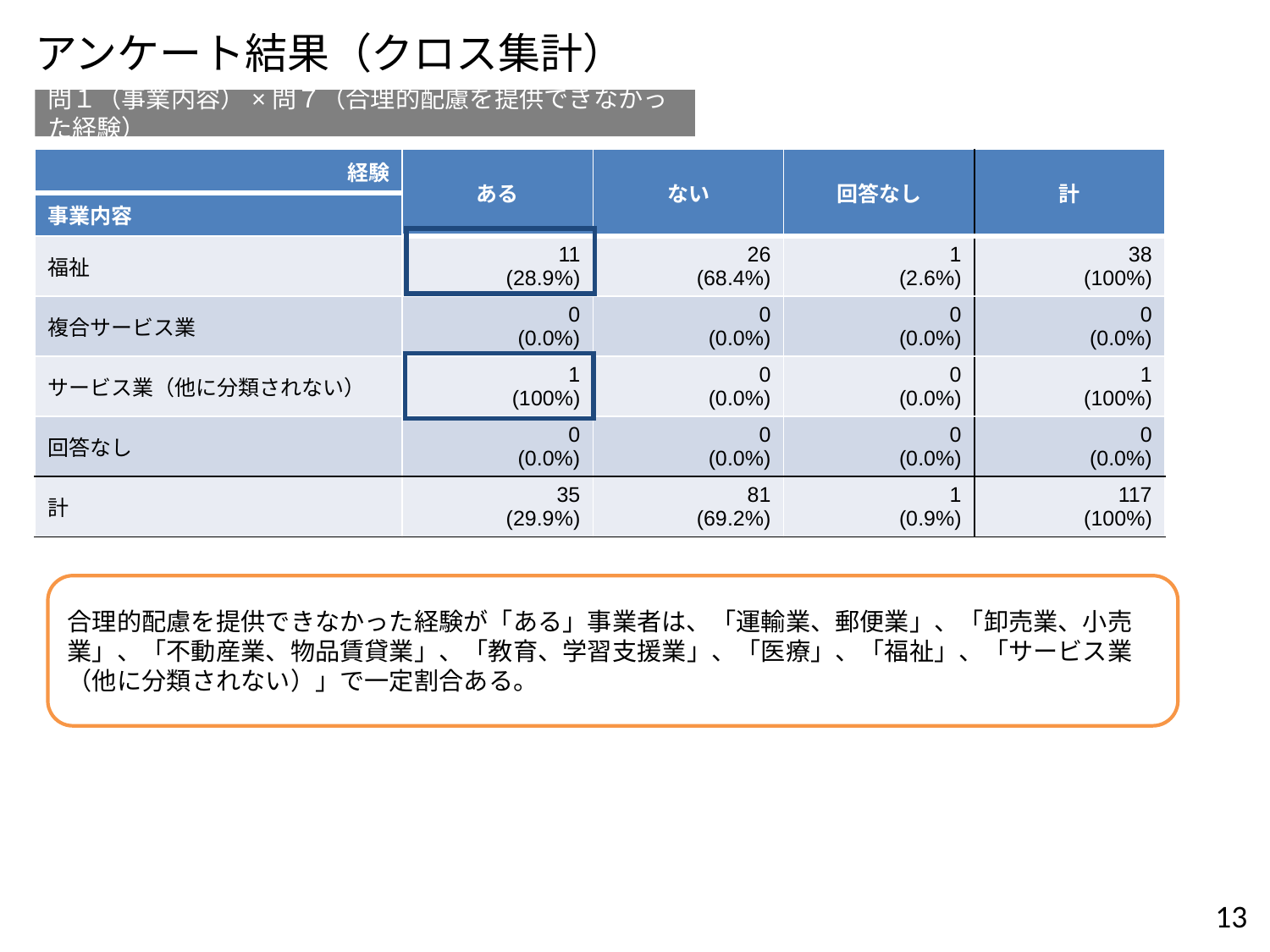

アンケート結果（クロス集計）

問１（事業内容）×問７（合理的配慮を提供できなかった経験）
| 経験 | ある | ない | 回答なし | 計 |
| --- | --- | --- | --- | --- |
| 事業内容 |  |  |  |  |
| 福祉 | 11 (28.9%) | 26 (68.4%) | 1 (2.6%) | 38 (100%) |
| 複合サービス業 | 0 (0.0%) | 0 (0.0%) | 0 (0.0%) | 0 (0.0%) |
| サービス業（他に分類されない） | 1 (100%) | 0 (0.0%) | 0 (0.0%) | 1 (100%) |
| 回答なし | 0 (0.0%) | 0 (0.0%) | 0 (0.0%) | 0 (0.0%) |
| 計 | 35 (29.9%) | 81 (69.2%) | 1 (0.9%) | 117 (100%) |
|  |
| --- |
|  |
| --- |
合理的配慮を提供できなかった経験が「ある」事業者は、「運輸業、郵便業」、「卸売業、小売業」、「不動産業、物品賃貸業」、「教育、学習支援業」、「医療」、「福祉」、「サービス業（他に分類されない）」で一定割合ある。
13